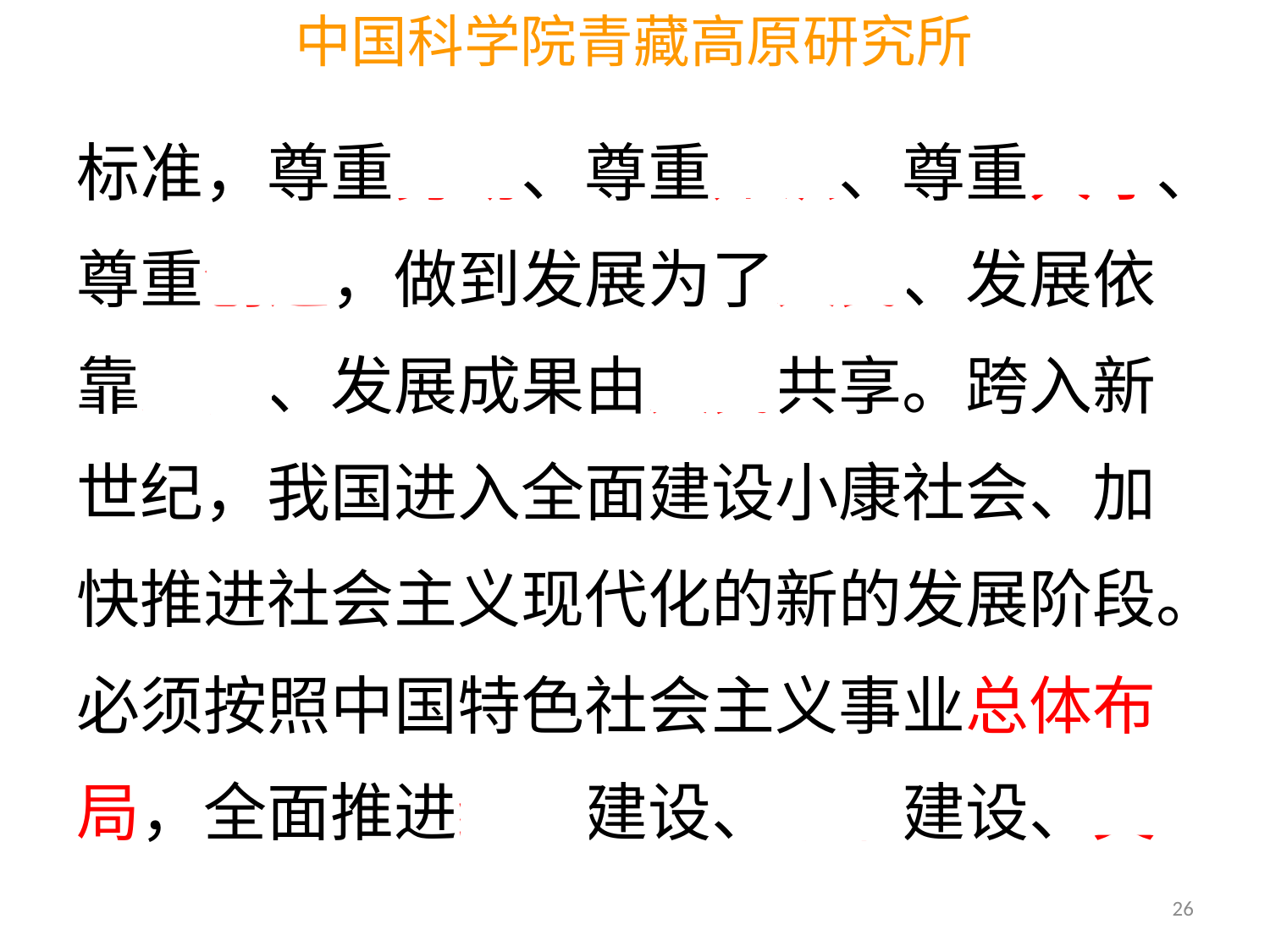

# 标准，尊重劳动、尊重知识、尊重人才、尊重创造，做到发展为了人民、发展依靠人民、发展成果由人民共享。跨入新世纪，我国进入全面建设小康社会、加快推进社会主义现代化的新的发展阶段。必须按照中国特色社会主义事业总体布局，全面推进经济建设、政治建设、文

26